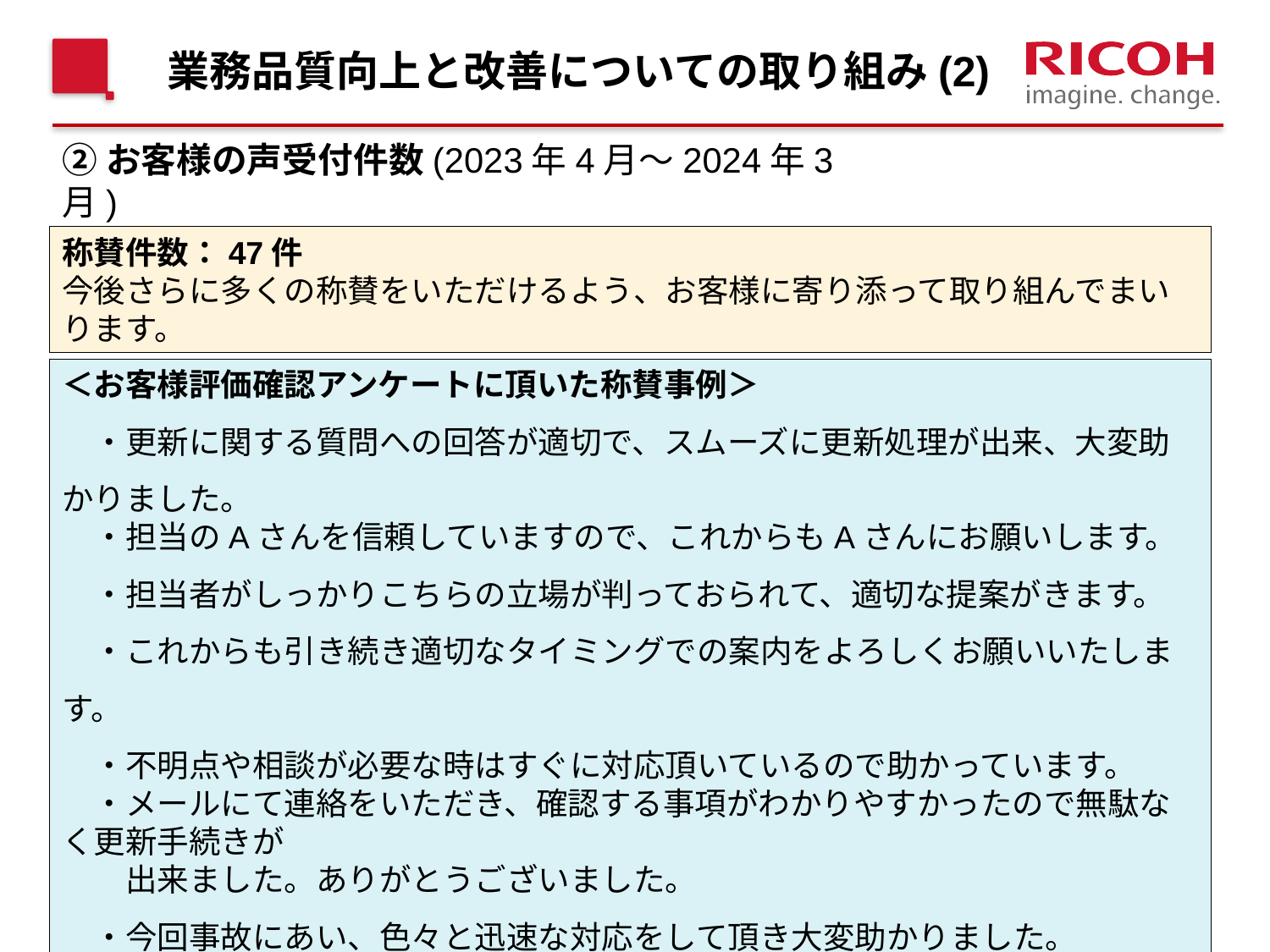

# 業務品質向上と改善についての取り組み(2)
②お客様の声受付件数(2023年4月～2024年3月)
称賛件数：47件
今後さらに多くの称賛をいただけるよう、お客様に寄り添って取り組んでまいります。
＜お客様評価確認アンケートに頂いた称賛事例＞
　・更新に関する質問への回答が適切で、スムーズに更新処理が出来、大変助かりました。
　・担当のAさんを信頼していますので、これからもAさんにお願いします。
　・担当者がしっかりこちらの立場が判っておられて、適切な提案がきます。
　・これからも引き続き適切なタイミングでの案内をよろしくお願いいたします。
　・不明点や相談が必要な時はすぐに対応頂いているので助かっています。
　・メールにて連絡をいただき、確認する事項がわかりやすかったので無駄なく更新手続きが
　　出来ました。ありがとうございました。
　・今回事故にあい、色々と迅速な対応をして頂き大変助かりました。
　・損害対応手続きなど親切にご対応頂いて安心しており、損保会社様、代理店様
　　共々感謝しております。
10